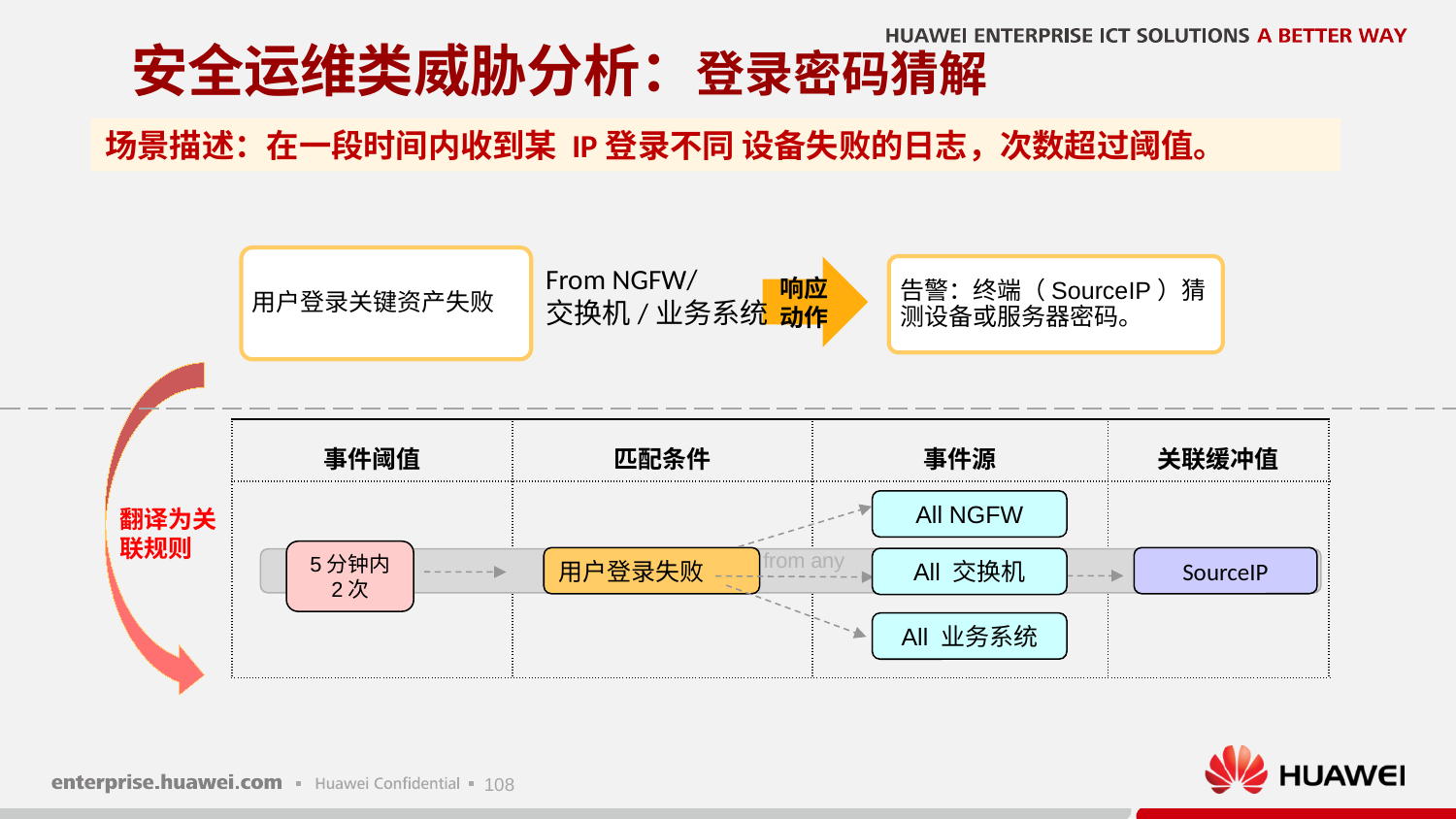

# 安全运维类威胁分析：登录密码猜解
场景描述：在一段时间内收到某 IP登录不同 设备失败的日志，次数超过阈值。

用户登录关键资产失败
From NGFW/
交换机/业务系统

告警：终端（SourceIP）猜测设备或服务器密码。
响应动作

| 事件阈值 | 匹配条件 | 事件源 | 关联缓冲值 |
| --- | --- | --- | --- |
|  |  |  |  |
All NGFW
翻译为关联规则

from any
5分钟内
2次
SourceIP
用户登录失败
All 交换机

All 业务系统